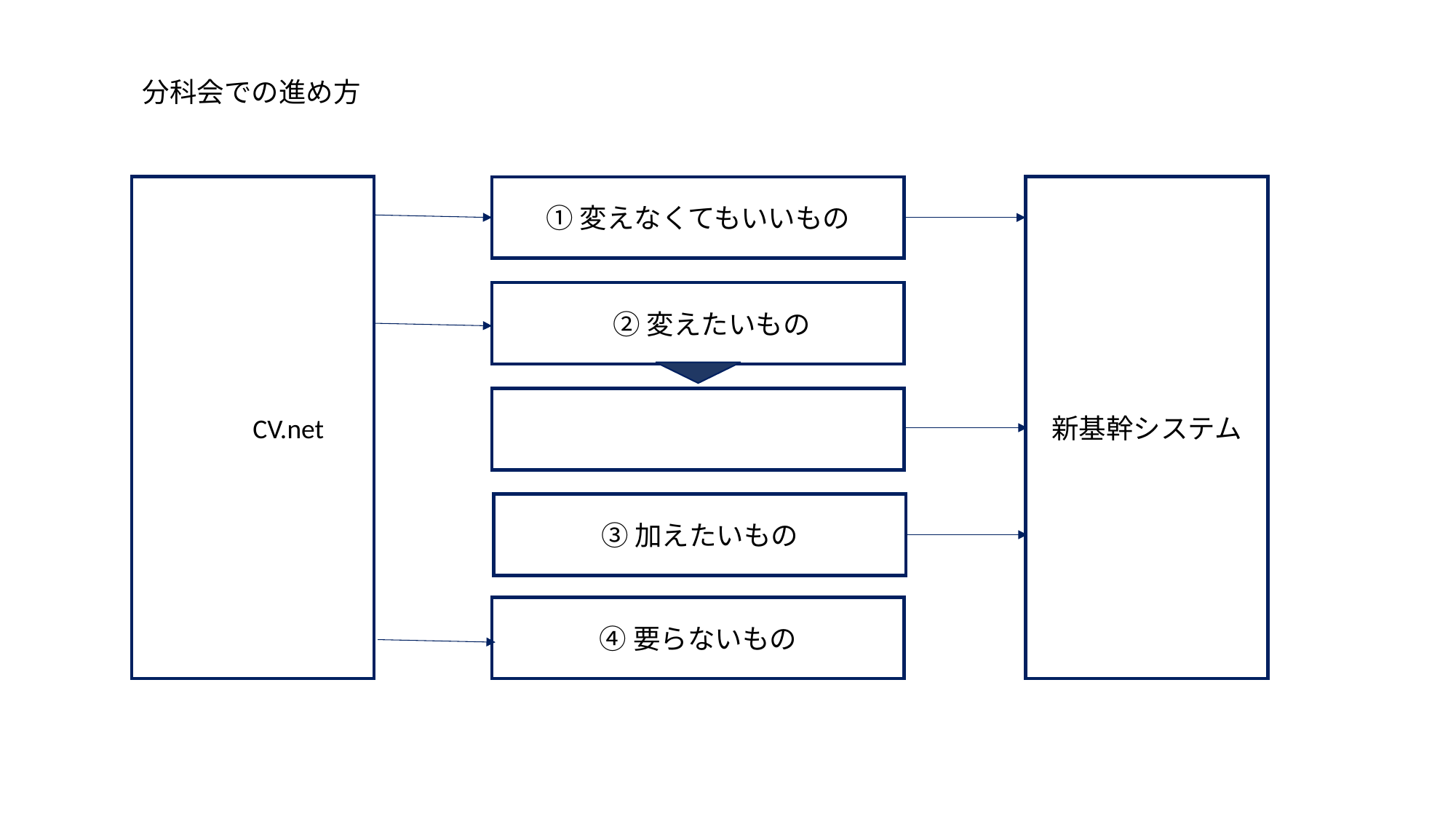

分科会での進め方
新基幹システム
CV.netCV.net
①変えなくてもいいもの
②②変えたいもの

帰る
③加えたいもの
④要らないもの